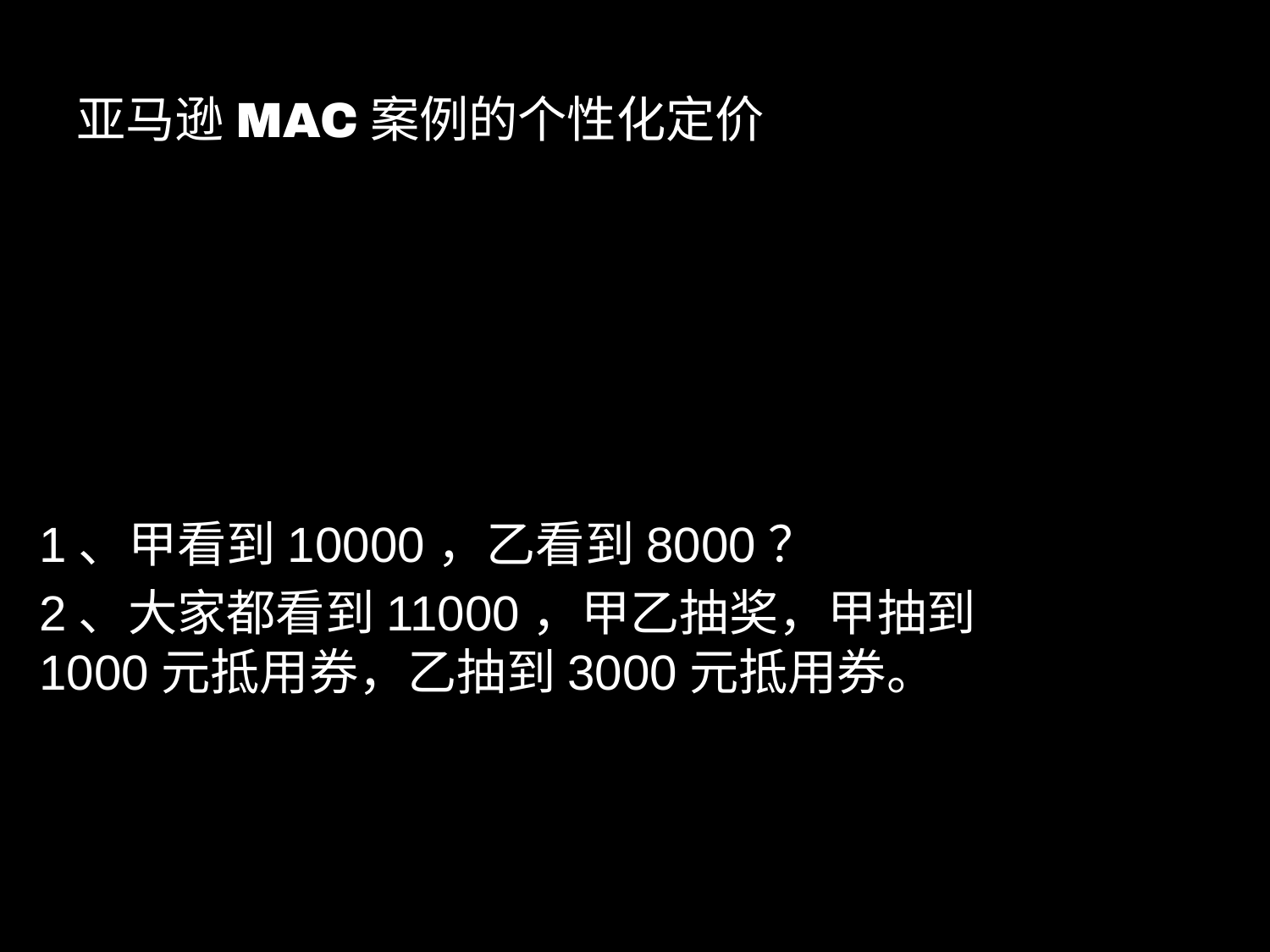

亚马逊MAC案例的个性化定价
1、甲看到10000，乙看到8000？
2、大家都看到11000，甲乙抽奖，甲抽到1000元抵用券，乙抽到3000元抵用券。